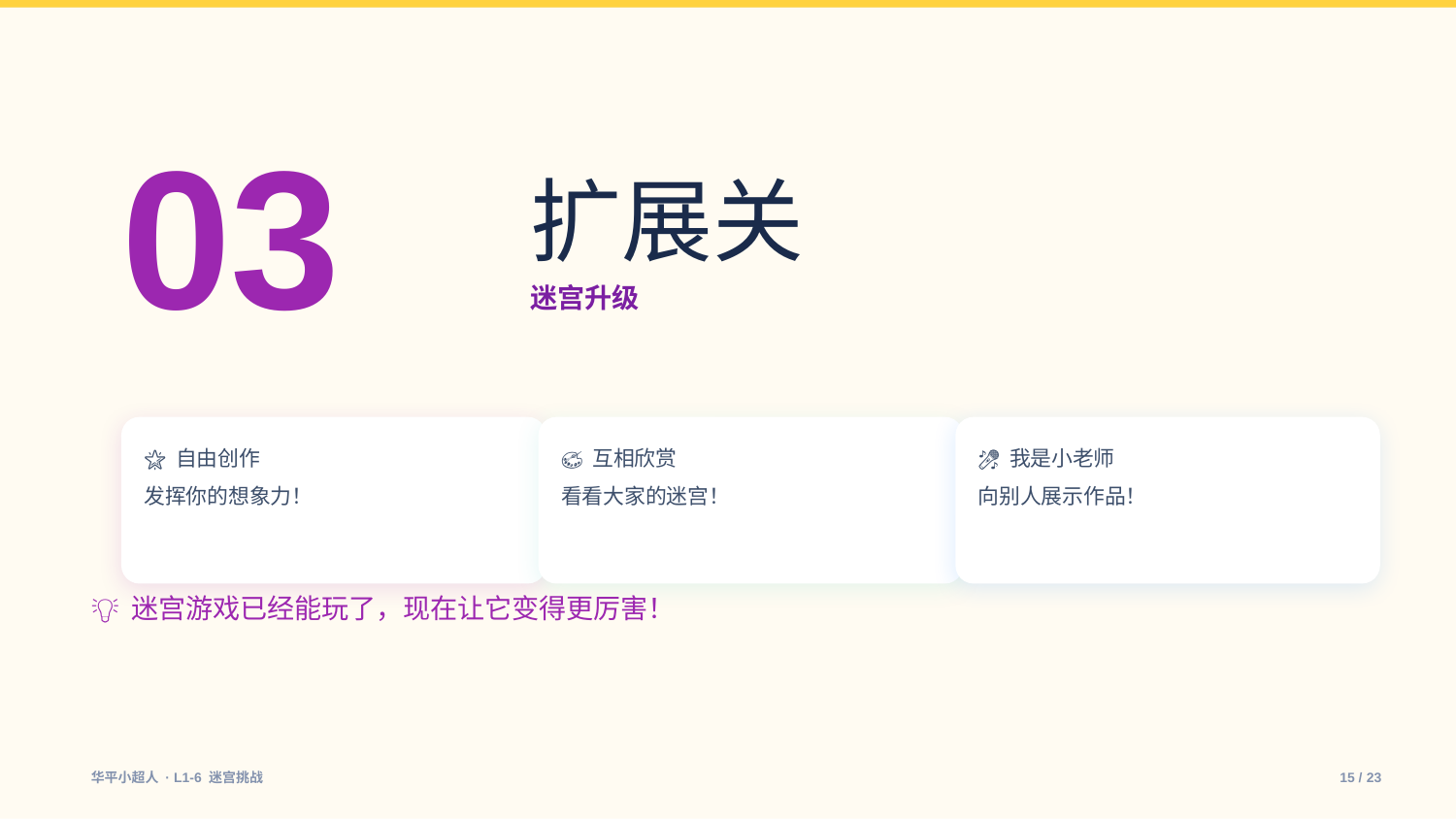

03
扩展关
迷宫升级

🌟 自由创作
发挥你的想象力！
🎨 互相欣赏
看看大家的迷宫！
🎤 我是小老师
向别人展示作品！
💡 迷宫游戏已经能玩了，现在让它变得更厉害！
华平小超人 · L1-6 迷宫挑战
15 / 23